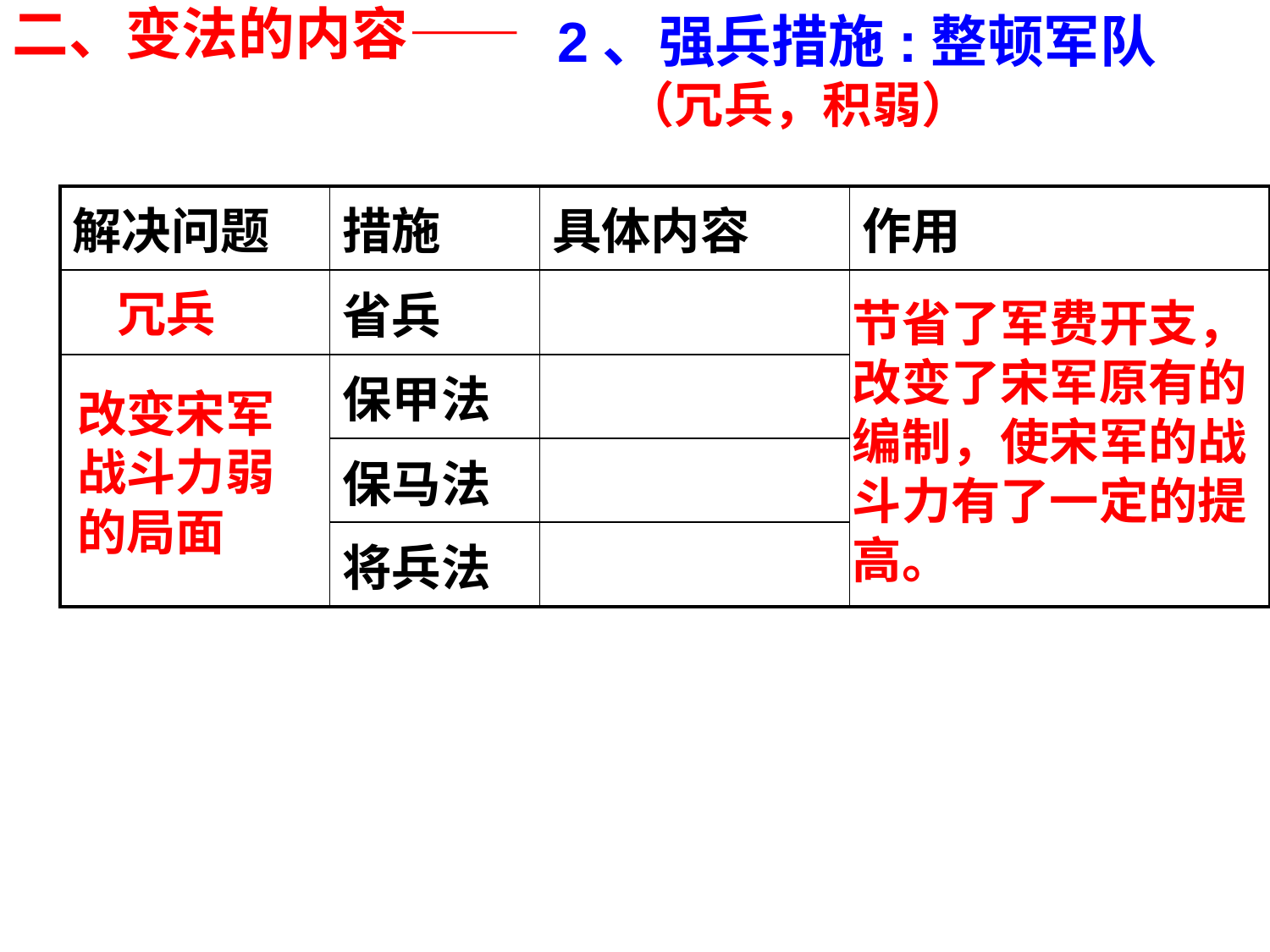

2、强兵措施:整顿军队
     （冗兵，积弱）
二、变法的内容——
| 解决问题 | 措施 | 具体内容 | 作用 |
| --- | --- | --- | --- |
|  | 省兵 |  |  |
|  | 保甲法 |  |  |
|  | 保马法 |  |  |
|  | 将兵法 |  |  |
冗兵
节省了军费开支，改变了宋军原有的编制，使宋军的战斗力有了一定的提高。
改变宋军战斗力弱的局面